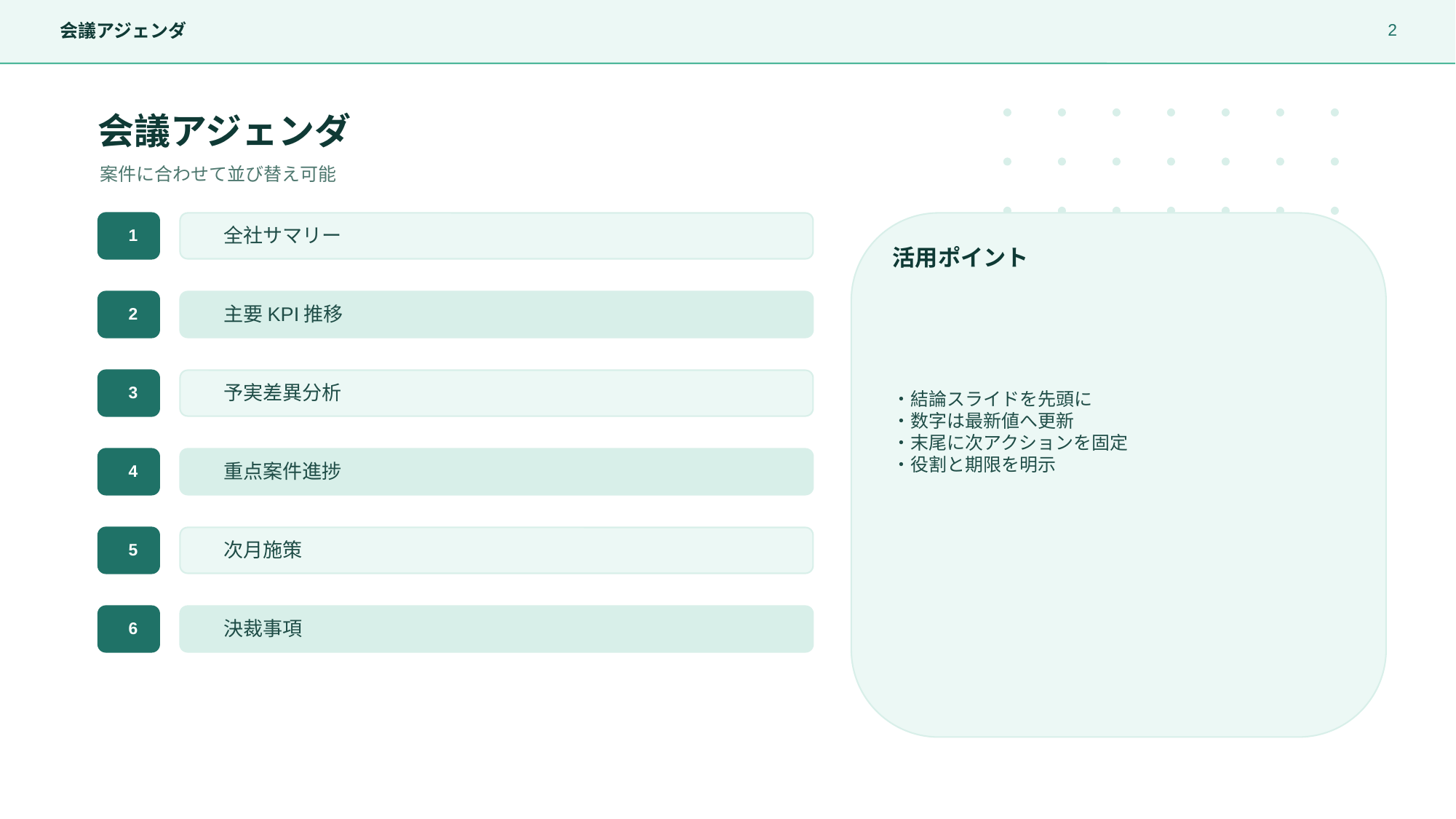

2
会議アジェンダ

会議アジェンダ

案件に合わせて並び替え可能

1
全社サマリー
活用ポイント

・結論スライドを先頭に
・数字は最新値へ更新
・末尾に次アクションを固定
・役割と期限を明示
2
主要KPI推移

3
予実差異分析

4
重点案件進捗

5
次月施策

6
決裁事項